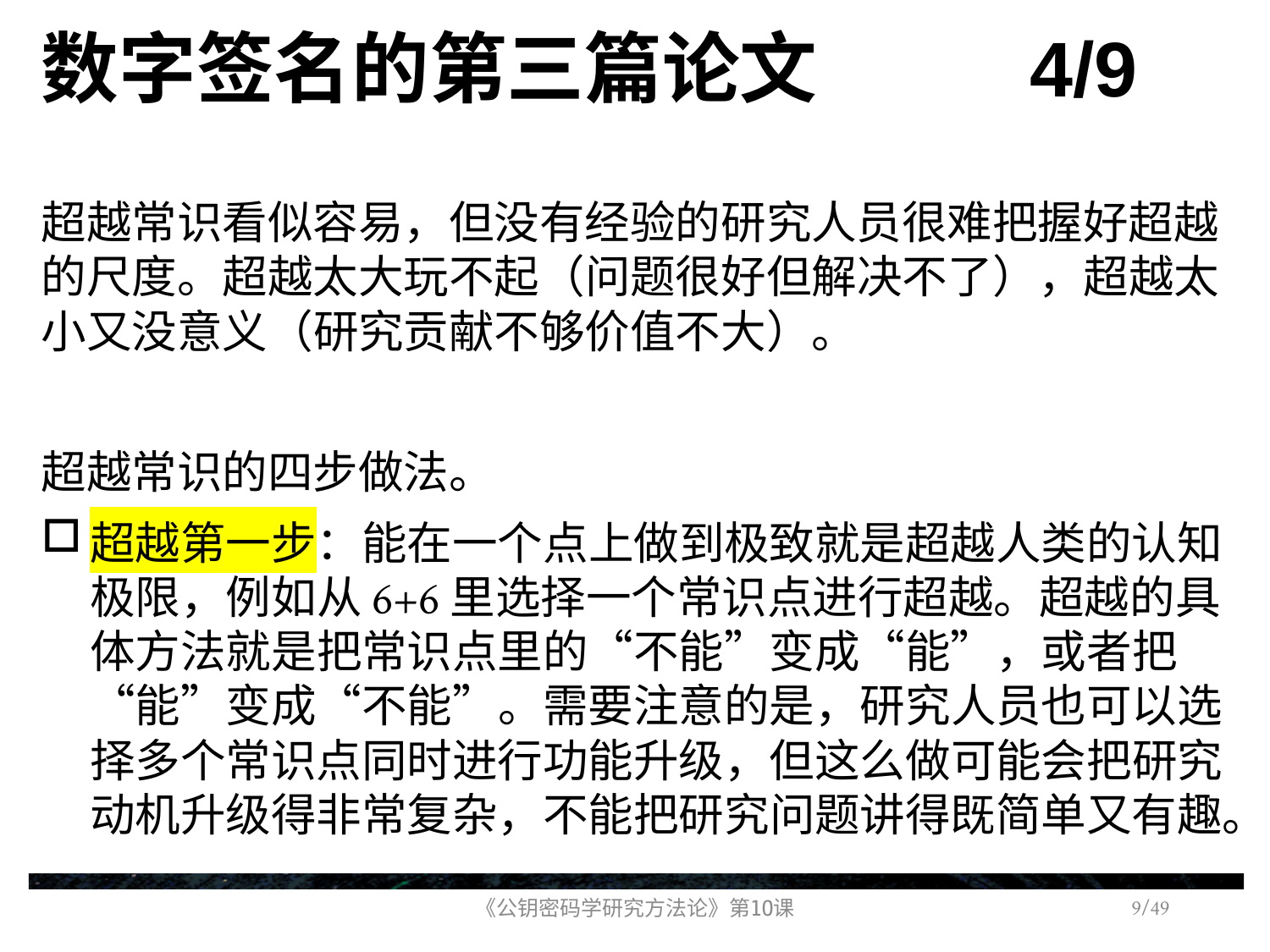

# 数字签名的第三篇论文           4/9
超越常识看似容易，但没有经验的研究人员很难把握好超越的尺度。超越太大玩不起（问题很好但解决不了），超越太小又没意义（研究贡献不够价值不大）。

超越常识的四步做法。
超越第一步：能在一个点上做到极致就是超越人类的认知极限，例如从6+6里选择一个常识点进行超越。超越的具体方法就是把常识点里的“不能”变成“能”，或者把“能”变成“不能”。需要注意的是，研究人员也可以选择多个常识点同时进行功能升级，但这么做可能会把研究动机升级得非常复杂，不能把研究问题讲得既简单又有趣。
《公钥密码学研究方法论》第10课
9/49